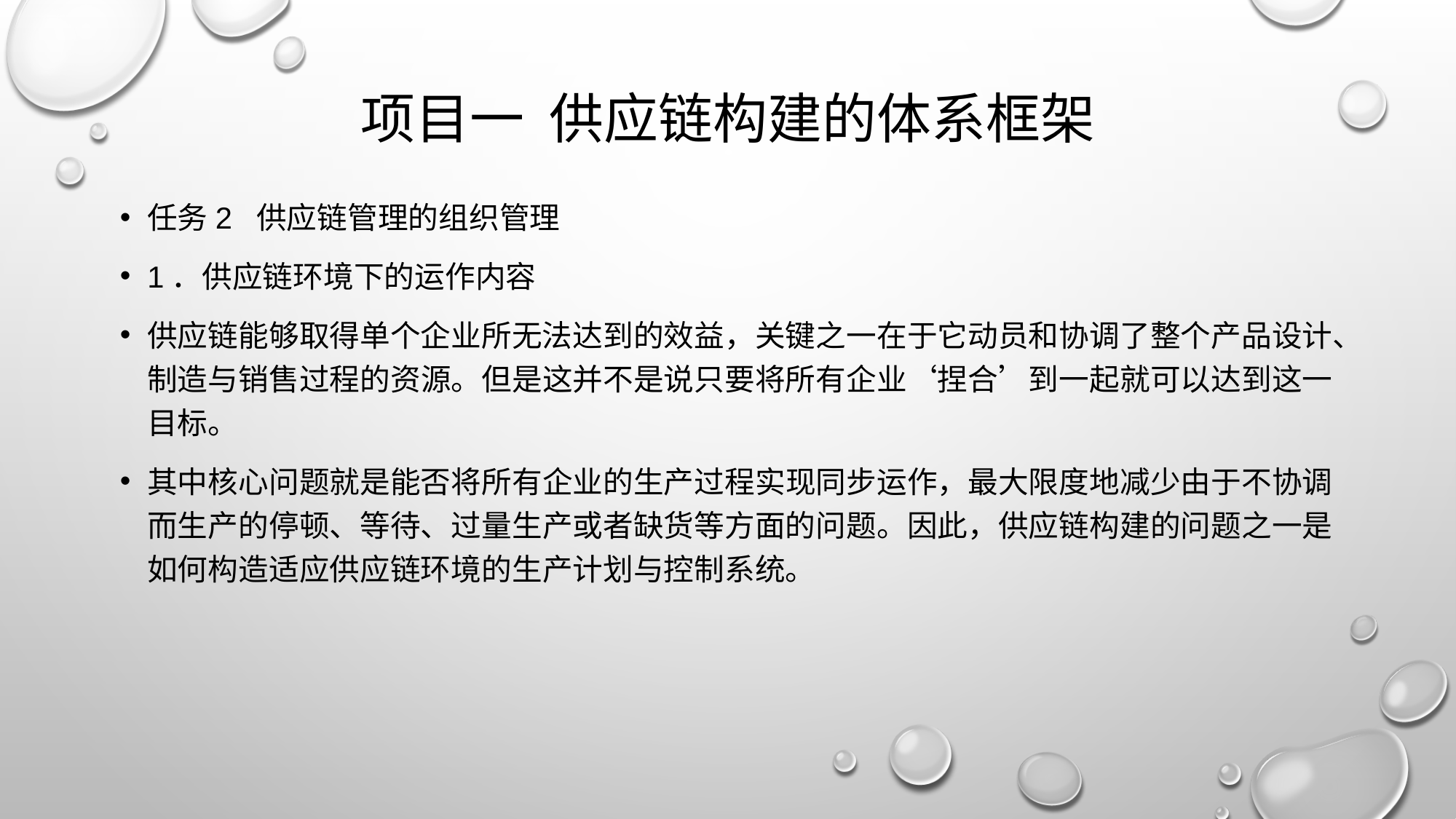

# 项目一  供应链构建的体系框架
任务2  供应链管理的组织管理
1．供应链环境下的运作内容
供应链能够取得单个企业所无法达到的效益，关键之一在于它动员和协调了整个产品设计、制造与销售过程的资源。但是这并不是说只要将所有企业‘捏合’到一起就可以达到这一目标。
其中核心问题就是能否将所有企业的生产过程实现同步运作，最大限度地减少由于不协调而生产的停顿、等待、过量生产或者缺货等方面的问题。因此，供应链构建的问题之一是如何构造适应供应链环境的生产计划与控制系统。